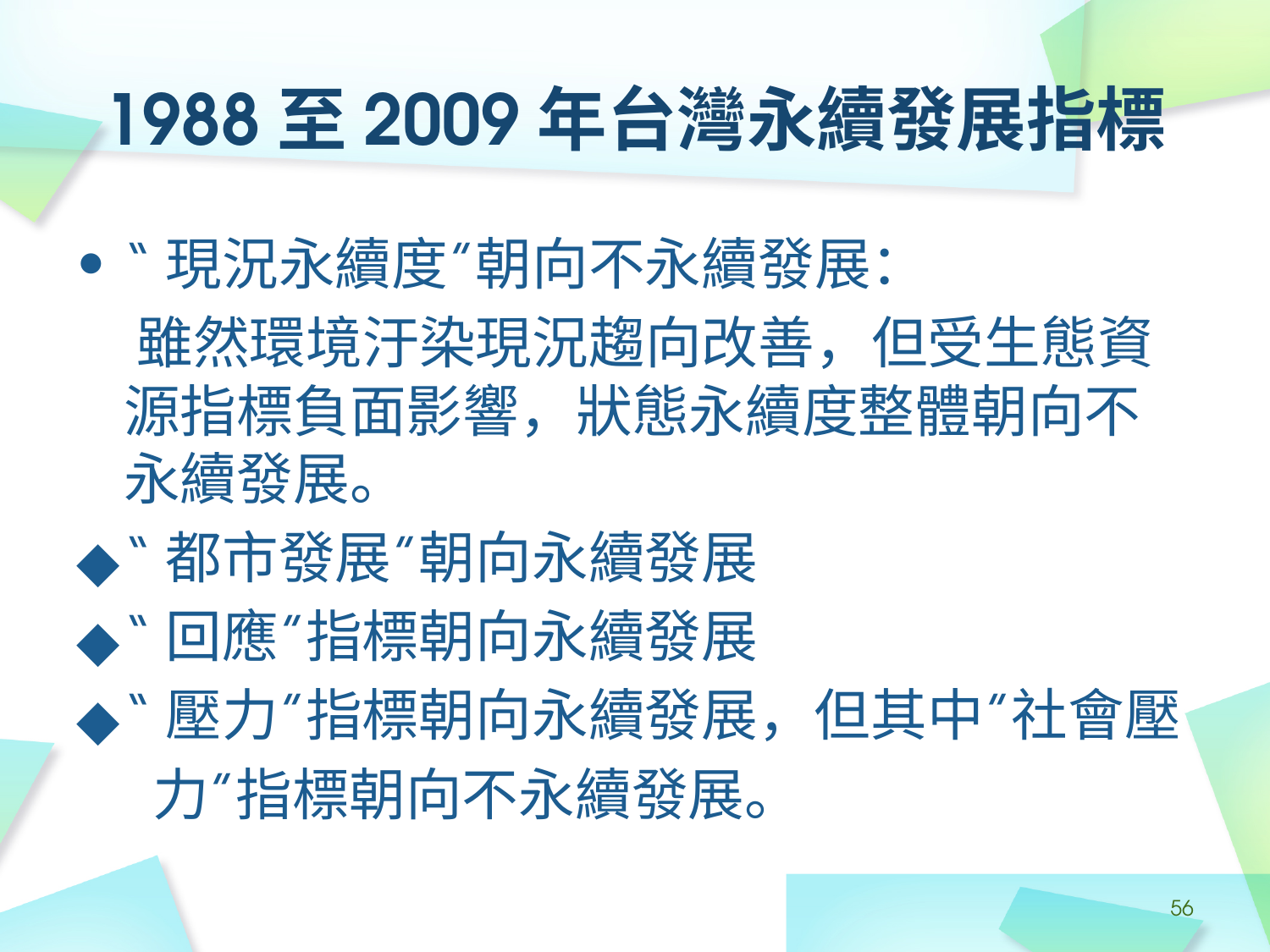

# 1988至2009年台灣永續發展指標
“現況永續度”朝向不永續發展：
   雖然環境汙染現況趨向改善，但受生態資源指標負面影響，狀態永續度整體朝向不永續發展。
“都市發展”朝向永續發展
“回應”指標朝向永續發展
“壓力”指標朝向永續發展，但其中”社會壓
    力”指標朝向不永續發展。

56